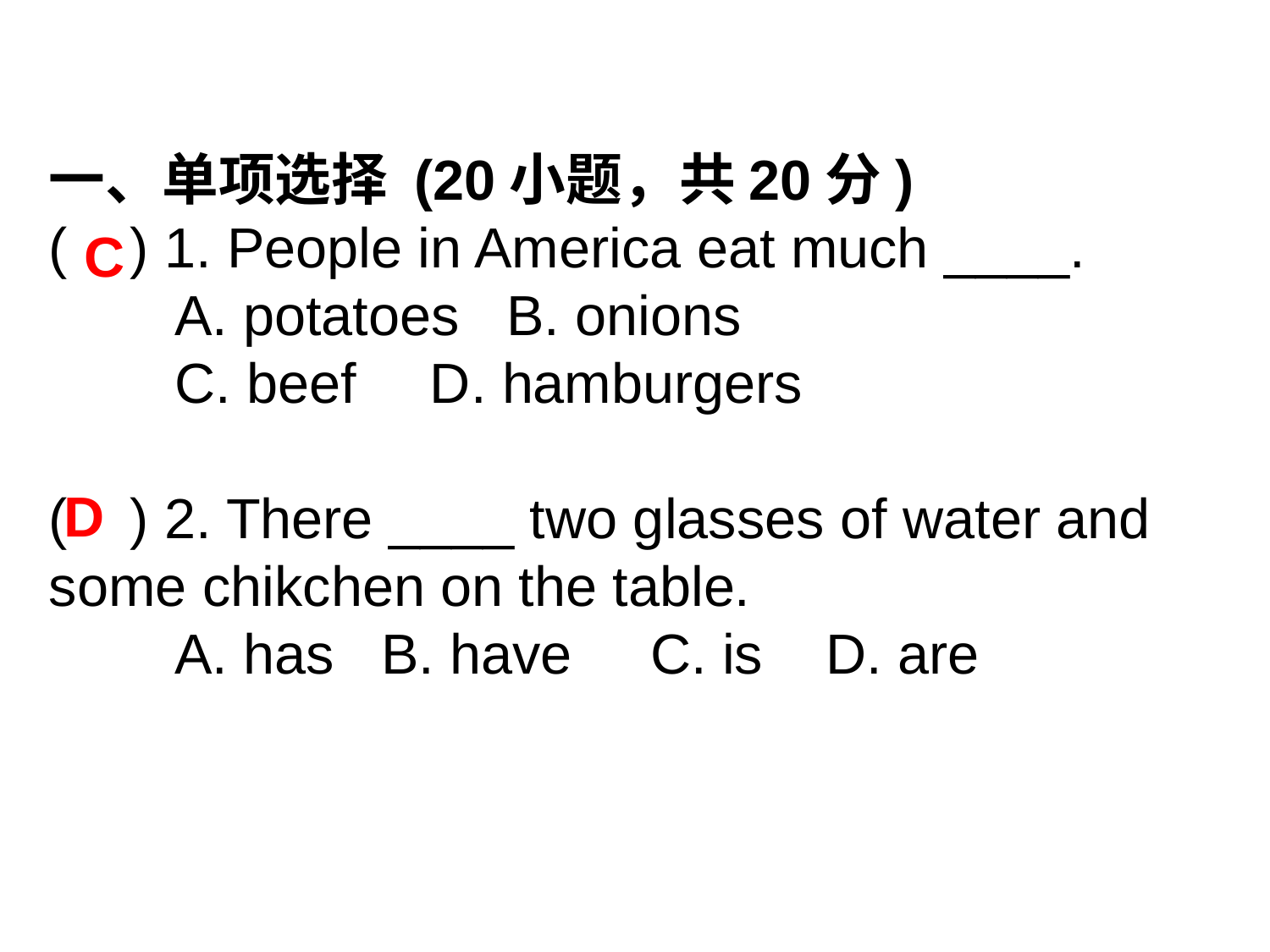

一、单项选择 (20小题，共20分)
(    ) 1. People in America eat much ____.
        A. potatoes   B. onions
        C. beef	D. hamburgers

(    ) 2. There ____ two glasses of water and some chikchen on the table.
        A. has   B. have     C. is    D. are
C
D